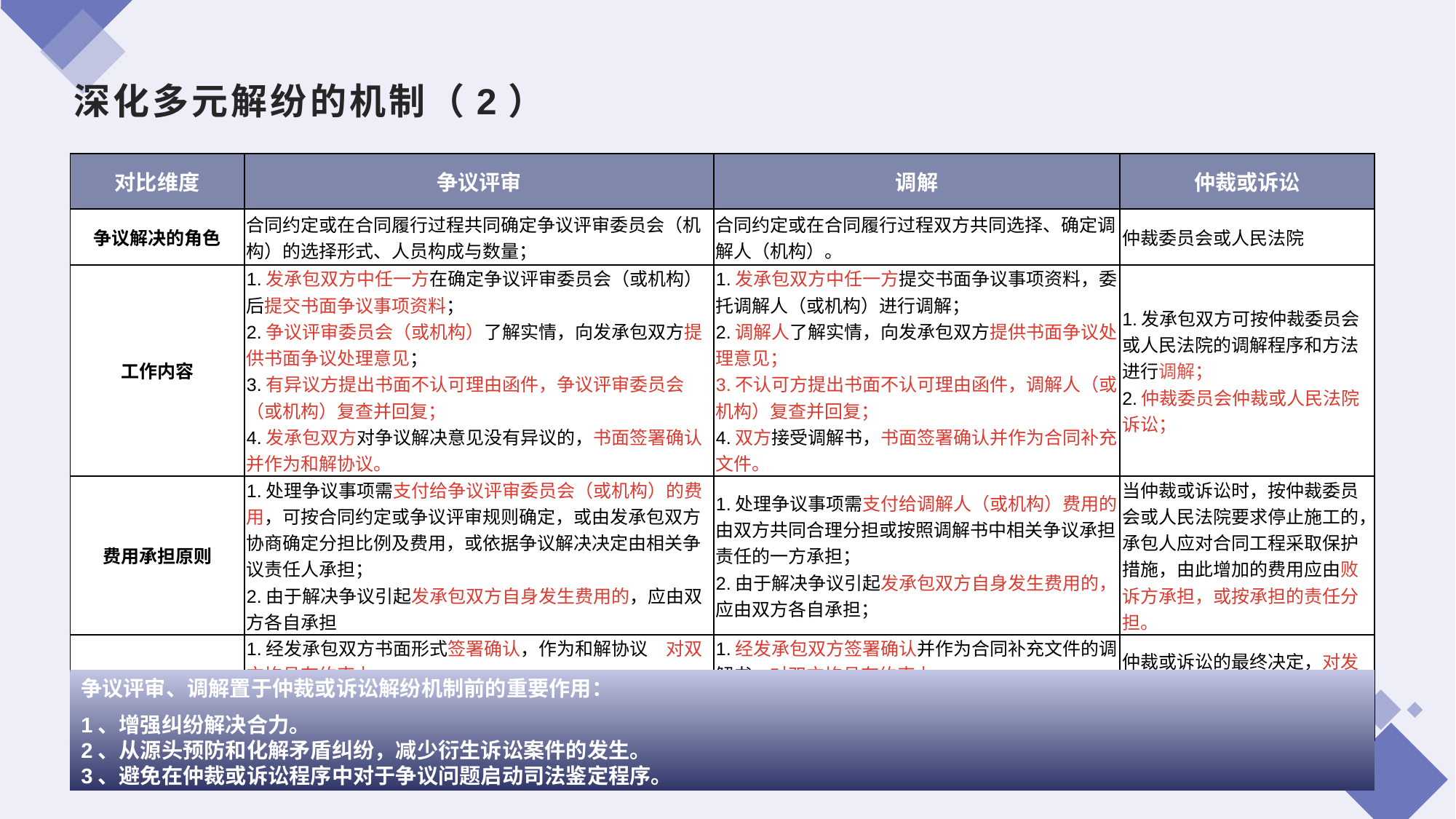

深化多元解纷的机制（2）
| 对比维度 | 争议评审 | 调解 | 仲裁或诉讼 |
| --- | --- | --- | --- |
| 争议解决的角色 | 合同约定或在合同履行过程共同确定争议评审委员会（机构）的选择形式、人员构成与数量； | 合同约定或在合同履行过程双方共同选择、确定调解人（机构）。 | 仲裁委员会或人民法院 |
| 工作内容 | 1.发承包双方中任一方在确定争议评审委员会（或机构）后提交书面争议事项资料； 2.争议评审委员会（或机构）了解实情，向发承包双方提供书面争议处理意见； 3.有异议方提出书面不认可理由函件，争议评审委员会（或机构）复查并回复； 4.发承包双方对争议解决意见没有异议的，书面签署确认并作为和解协议。 | 1.发承包双方中任一方提交书面争议事项资料，委托调解人（或机构）进行调解； 2.调解人了解实情，向发承包双方提供书面争议处理意见； 3.不认可方提出书面不认可理由函件，调解人（或机构）复查并回复； 4.双方接受调解书，书面签署确认并作为合同补充文件。 | 1.发承包双方可按仲裁委员会或人民法院的调解程序和方法进行调解； 2.仲裁委员会仲裁或人民法院诉讼； |
| 费用承担原则 | 1.处理争议事项需支付给争议评审委员会（或机构）的费用，可按合同约定或争议评审规则确定，或由发承包双方协商确定分担比例及费用，或依据争议解决决定由相关争议责任人承担； 2.由于解决争议引起发承包双方自身发生费用的，应由双方各自承担 | 1.处理争议事项需支付给调解人（或机构）费用的，由双方共同合理分担或按照调解书中相关争议承担责任的一方承担； 2.由于解决争议引起发承包双方自身发生费用的，应由双方各自承担； | 当仲裁或诉讼时，按仲裁委员会或人民法院要求停止施工的，承包人应对合同工程采取保护措施，由此增加的费用应由败诉方承担，或按承担的责任分担。 |
| 结果约束力 | 1.经发承包双方书面形式签署确认，作为和解协议，对双方均具有约束力； 2.发承包双方中任一方对处理意见有异议的，处理意见对发承包双方不具有约束力。 | 1.经发承包双方签署确认并作为合同补充文件的调解书，对双方均具有约束力； 2.双方未共同签字确认的调解书，对合同双方均不具有约束力。 | 仲裁或诉讼的最终决定，对发承包双方均有法定约束力，应共同遵守。 |
争议评审、调解置于仲裁或诉讼解纷机制前的重要作用：

1、增强纠纷解决合力。
2、从源头预防和化解矛盾纠纷，减少衍生诉讼案件的发生。
3、避免在仲裁或诉讼程序中对于争议问题启动司法鉴定程序。